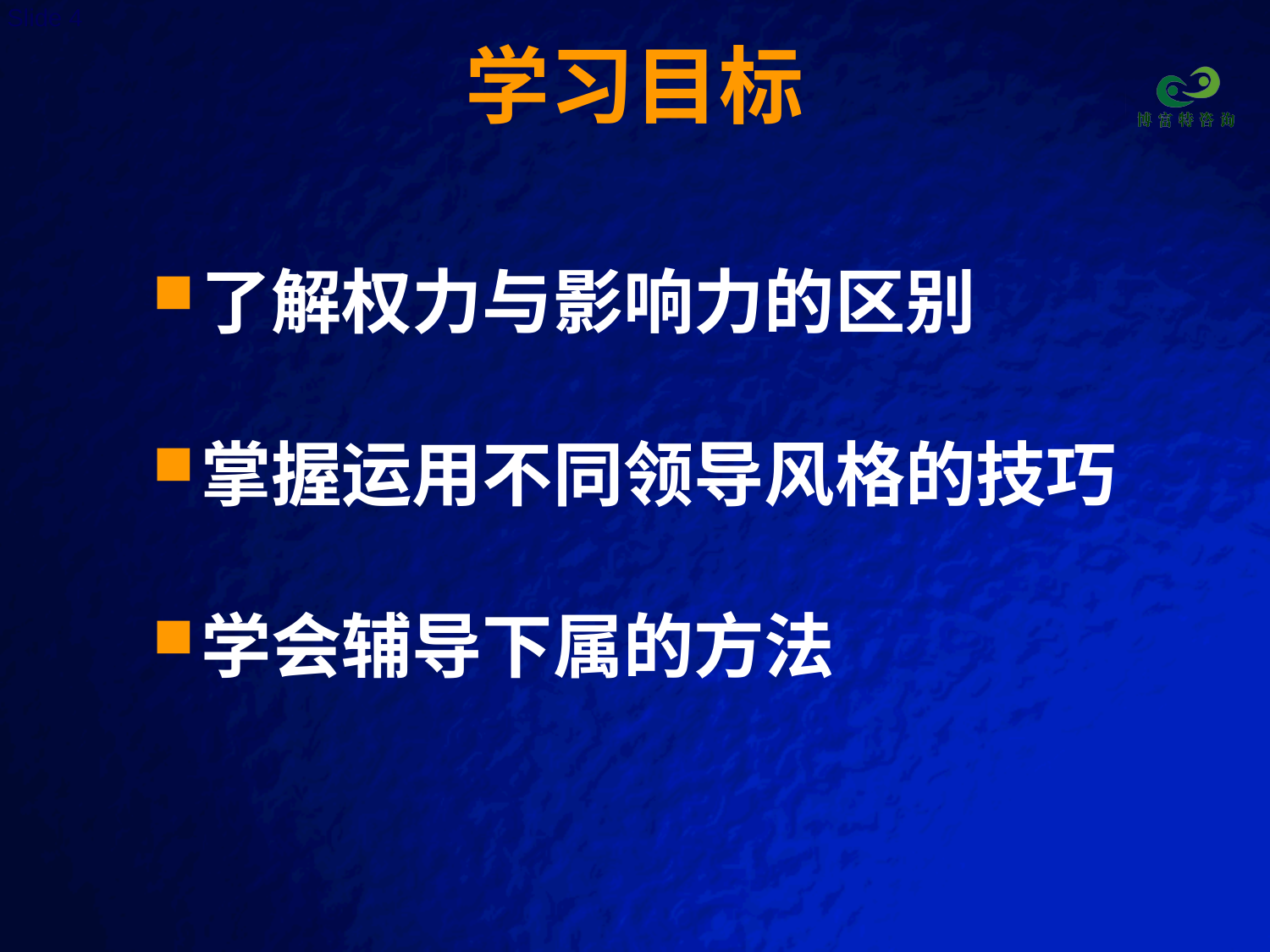

# 学习目标
了解权力与影响力的区别

掌握运用不同领导风格的技巧

学会辅导下属的方法